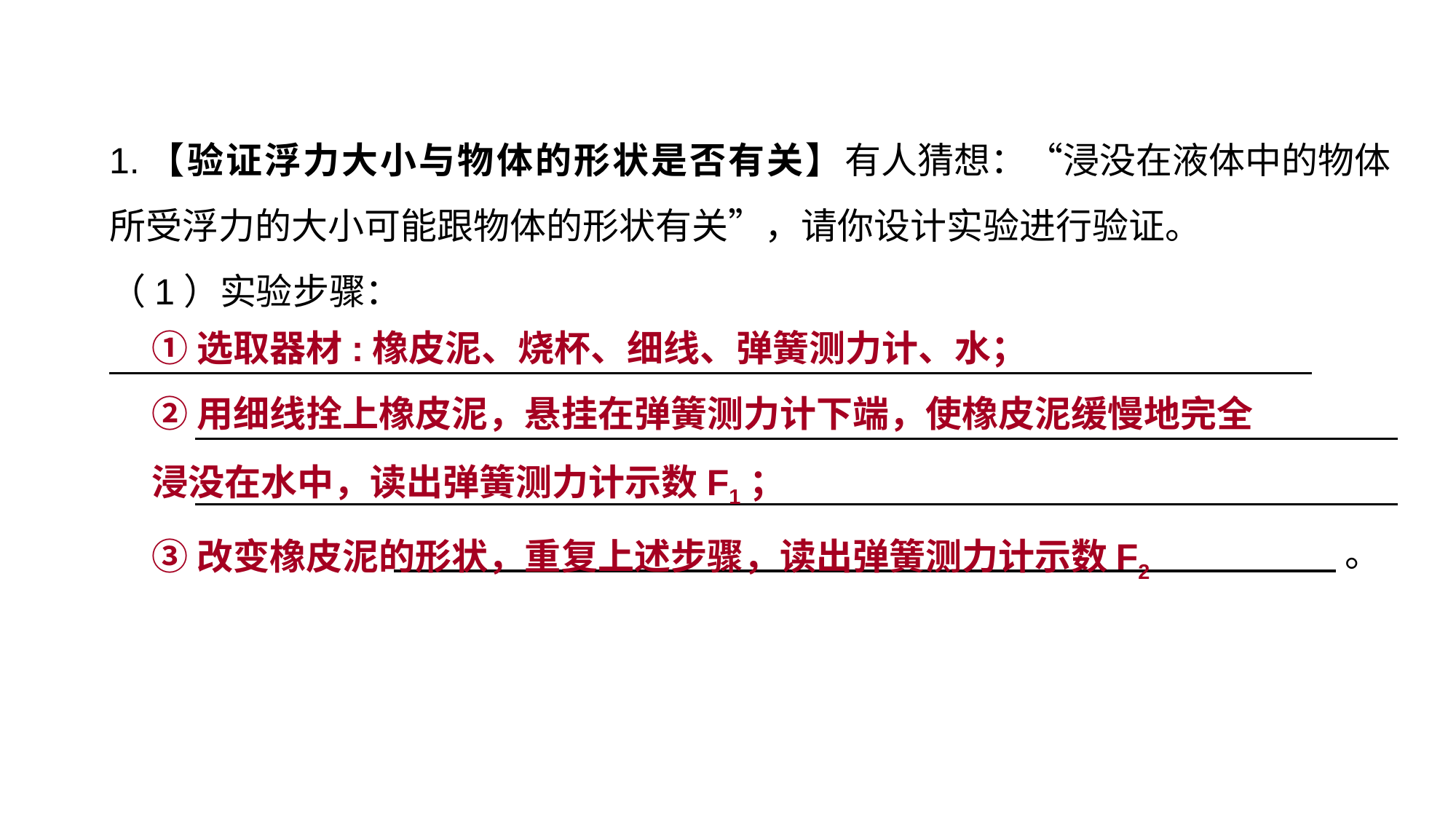

1.【验证浮力大小与物体的形状是否有关】有人猜想：“浸没在液体中的物体所受浮力的大小可能跟物体的形状有关”，请你设计实验进行验证。
（1）实验步骤：

                                                                                                                   。
设计实验 拓展提升
①选取器材:橡皮泥、烧杯、细线、弹簧测力计、水；
②用细线拴上橡皮泥，悬挂在弹簧测力计下端，使橡皮泥缓慢地完全浸没在水中，读出弹簧测力计示数F1；
③改变橡皮泥的形状，重复上述步骤，读出弹簧测力计示数F2